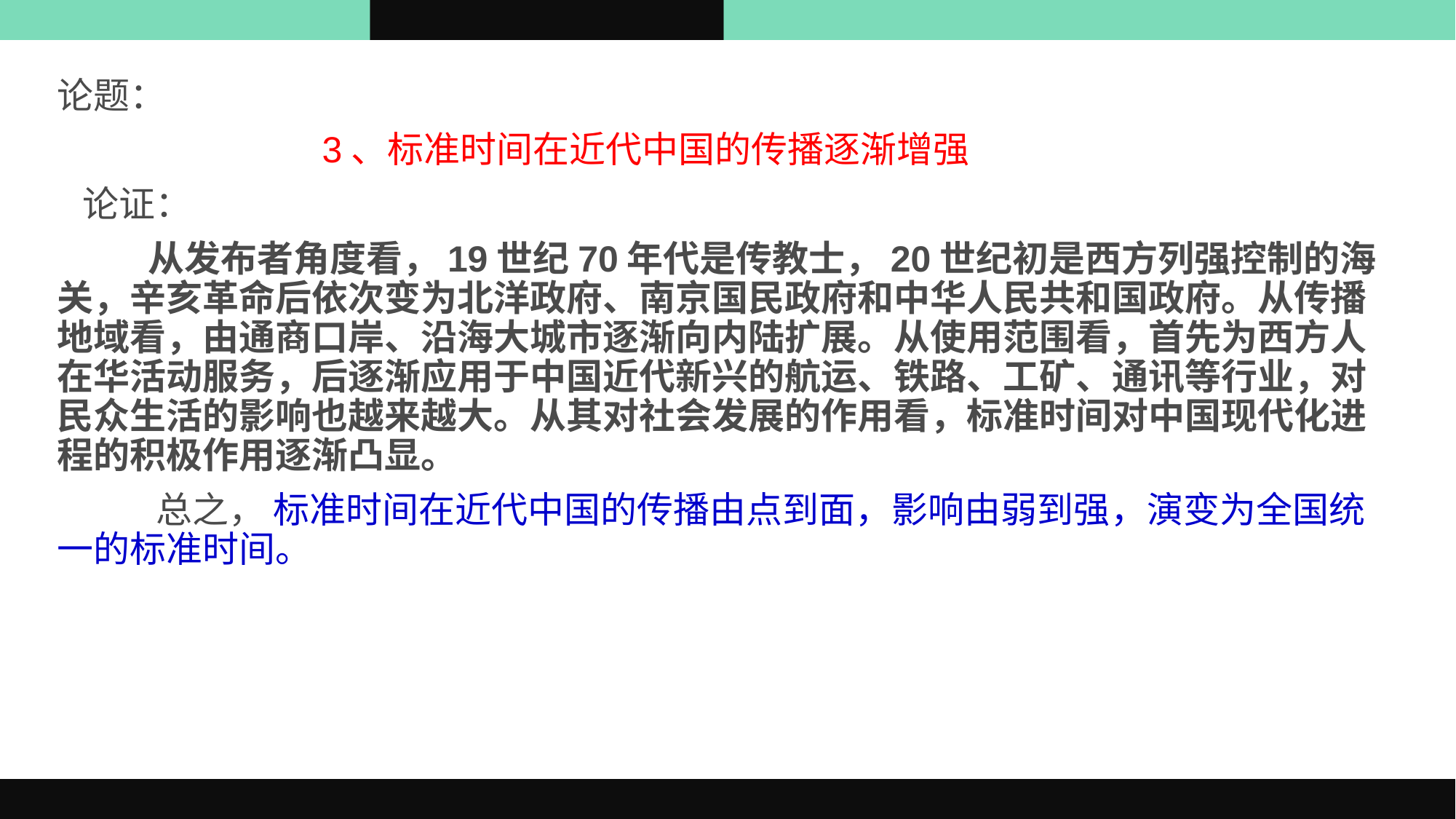

论题：
                          3、标准时间在近代中国的传播逐渐增强
  论证：
          从发布者角度看，19世纪70年代是传教士，20世纪初是西方列强控制的海关，辛亥革命后依次变为北洋政府、南京国民政府和中华人民共和国政府。从传播地域看，由通商口岸、沿海大城市逐渐向内陆扩展。从使用范围看，首先为西方人在华活动服务，后逐渐应用于中国近代新兴的航运、铁路、工矿、通讯等行业，对民众生活的影响也越来越大。从其对社会发展的作用看，标准时间对中国现代化进程的积极作用逐渐凸显。
           总之， 标准时间在近代中国的传播由点到面，影响由弱到强，演变为全国统一的标准时间。